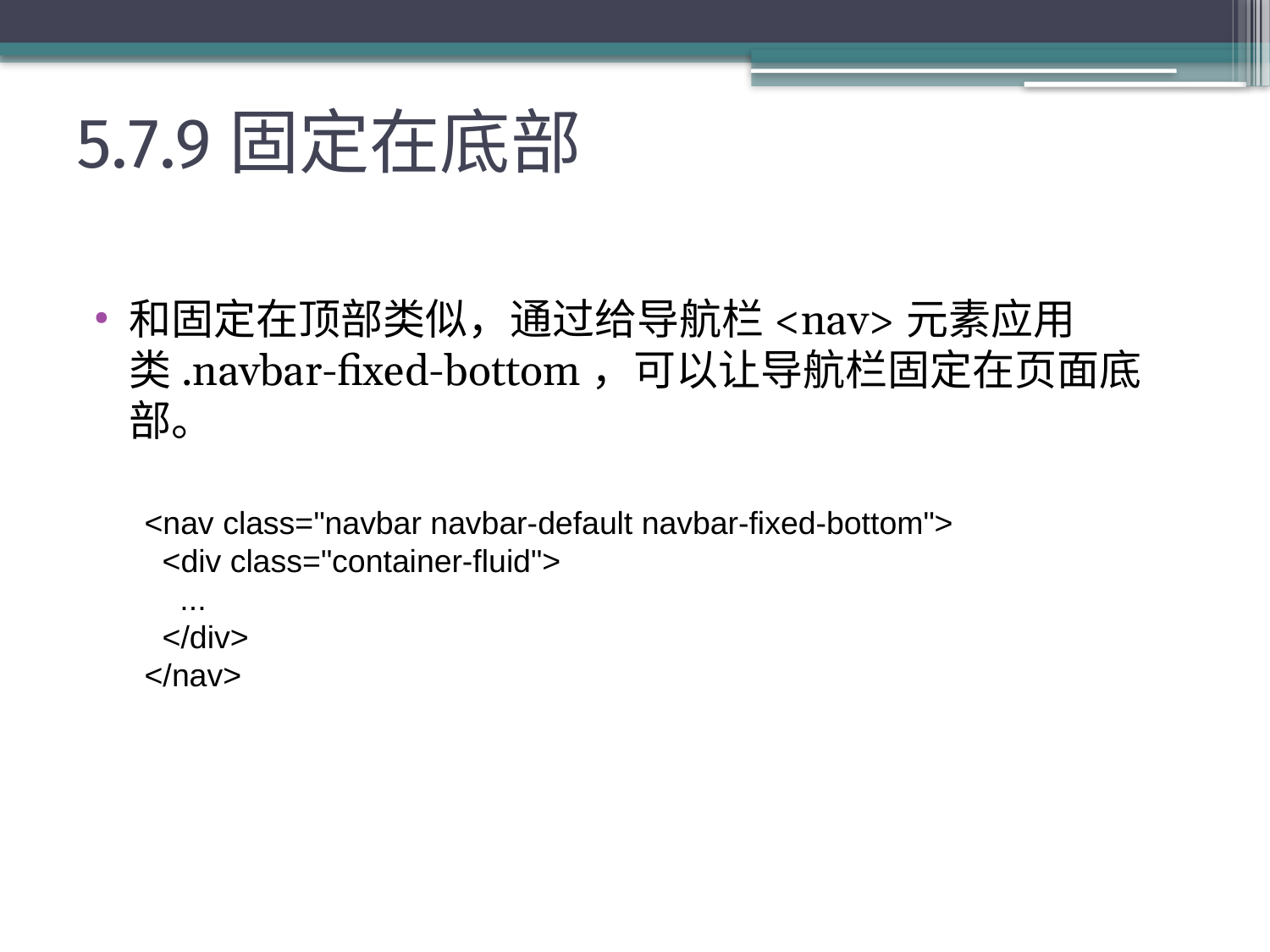

# 5.7.9固定在底部
和固定在顶部类似，通过给导航栏<nav>元素应用类.navbar-fixed-bottom，可以让导航栏固定在页面底部。
<nav class="navbar navbar-default navbar-fixed-bottom">
  <div class="container-fluid">
    ...
  </div>
</nav>